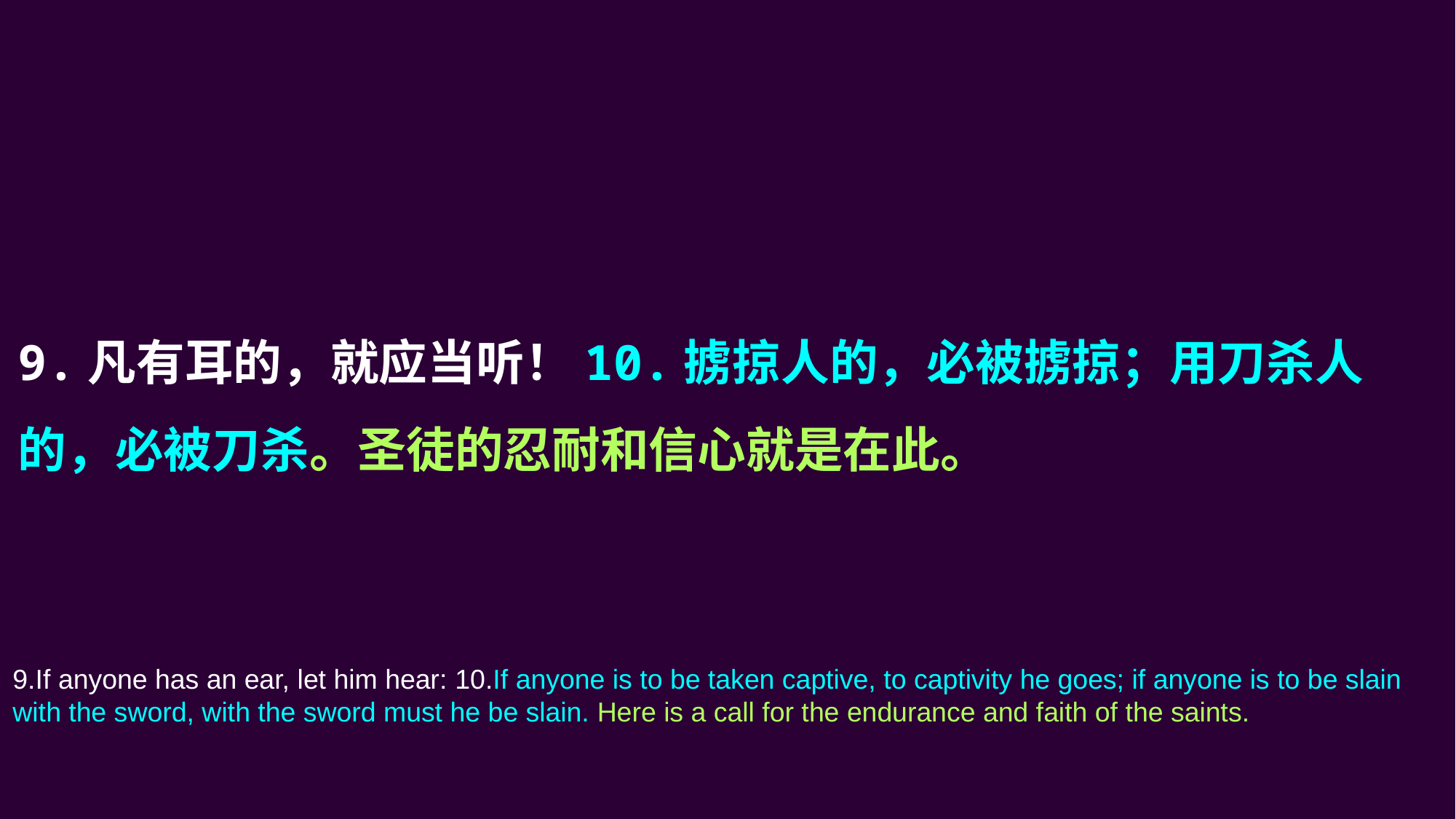

9.凡有耳的，就应当听！10.掳掠人的，必被掳掠；用刀杀人的，必被刀杀。圣徒的忍耐和信心就是在此。

9.If anyone has an ear, let him hear: 10.If anyone is to be taken captive, to captivity he goes; if anyone is to be slain with the sword, with the sword must he be slain. Here is a call for the endurance and faith of the saints.